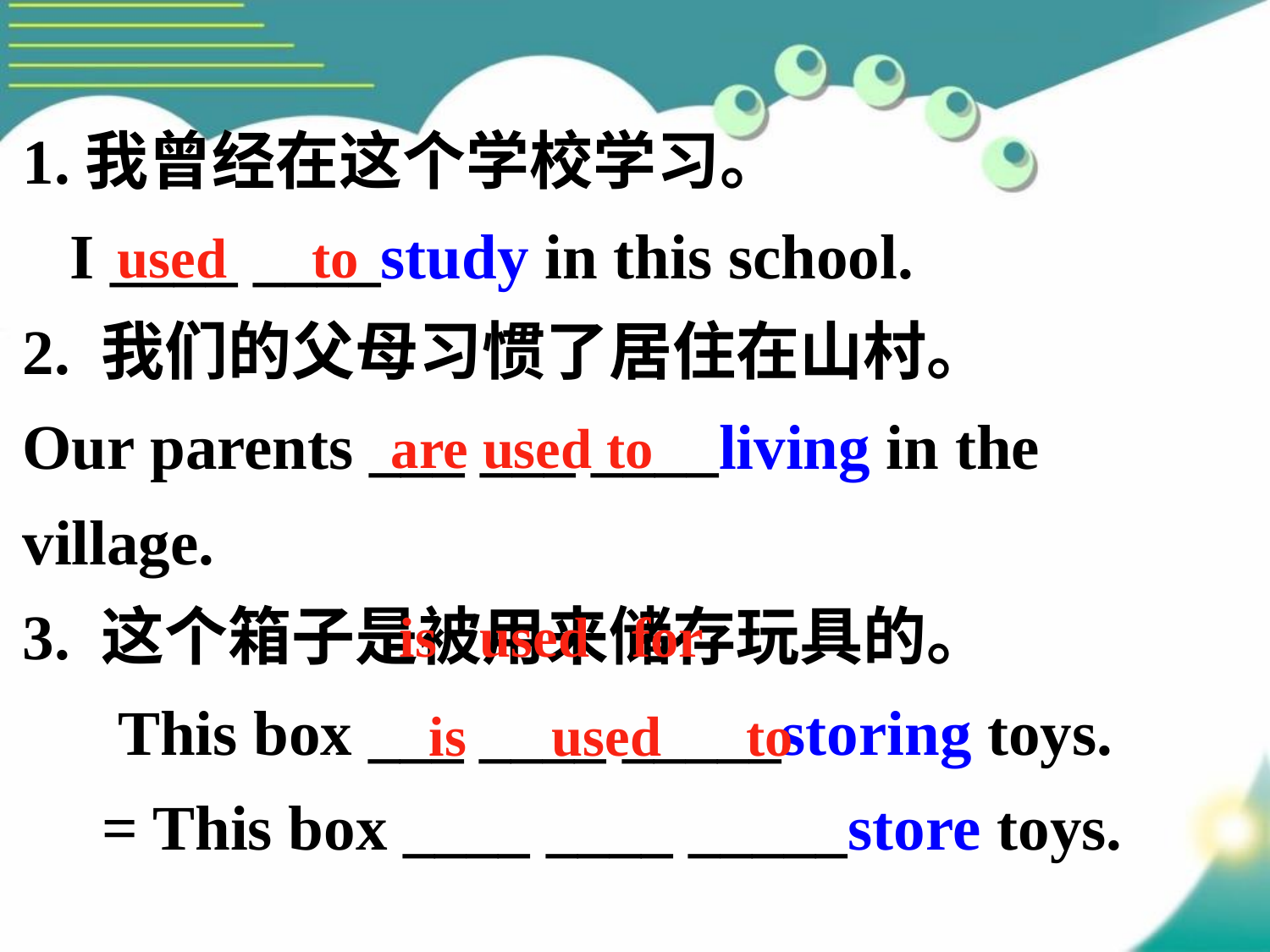

1.我曾经在这个学校学习。
   I ____ ____study in this school.
2. 我们的父母习惯了居住在山村。
Our parents ___ ___ ____living in the village.
3. 这个箱子是被用来储存玩具的。
      This box ___ ____ _____storing toys.
     = This box ____ ____ _____store toys.

used      to
are used to
is   used   for
is      used      to